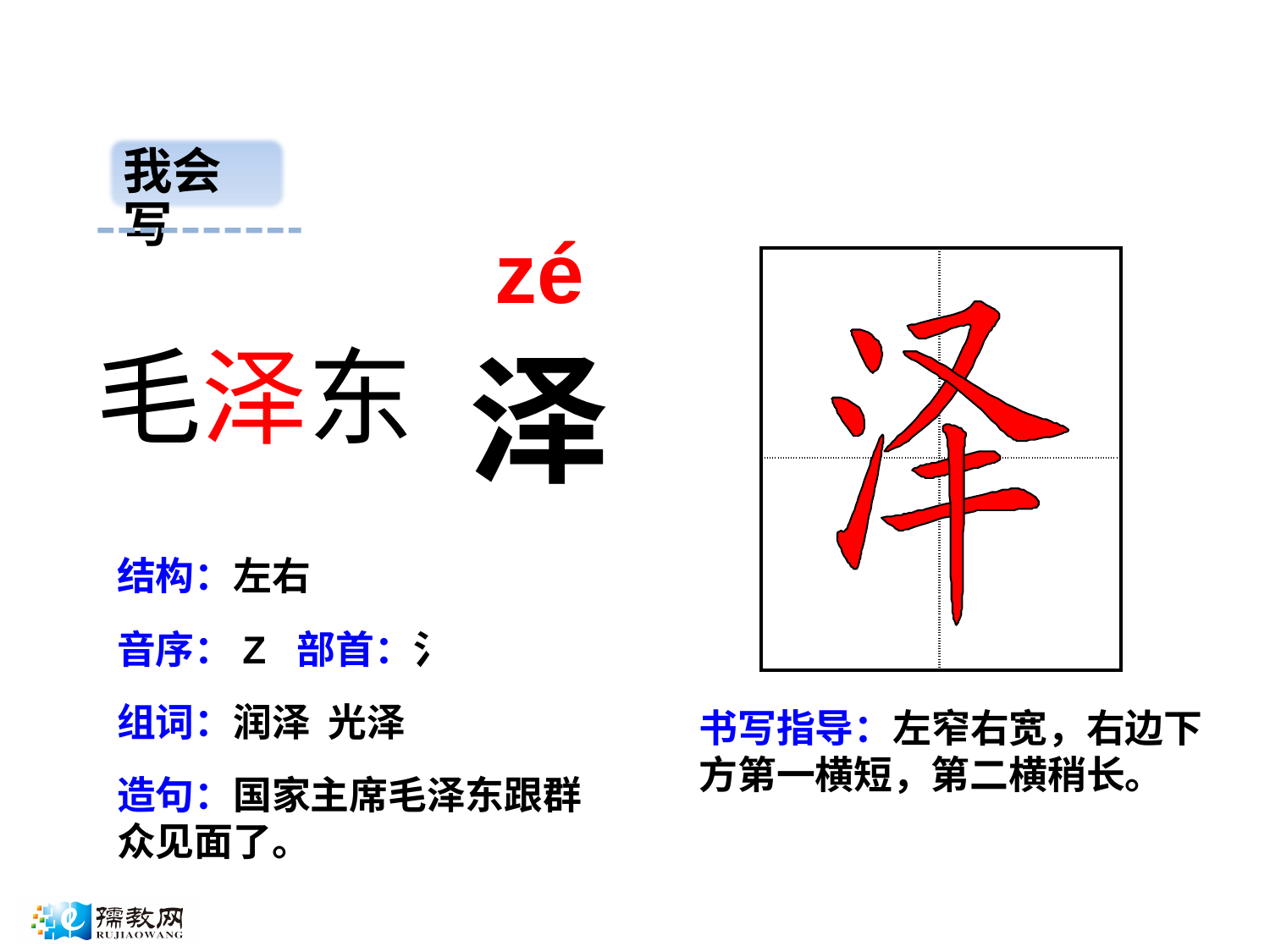

我会写

zé
|  |  |
| --- | --- |
|  |  |

毛泽东
泽

结构：左右
音序：Z  部首：氵
组词：润泽  光泽
书写指导：左窄右宽，右边下方第一横短，第二横稍长。
造句：国家主席毛泽东跟群众见面了。